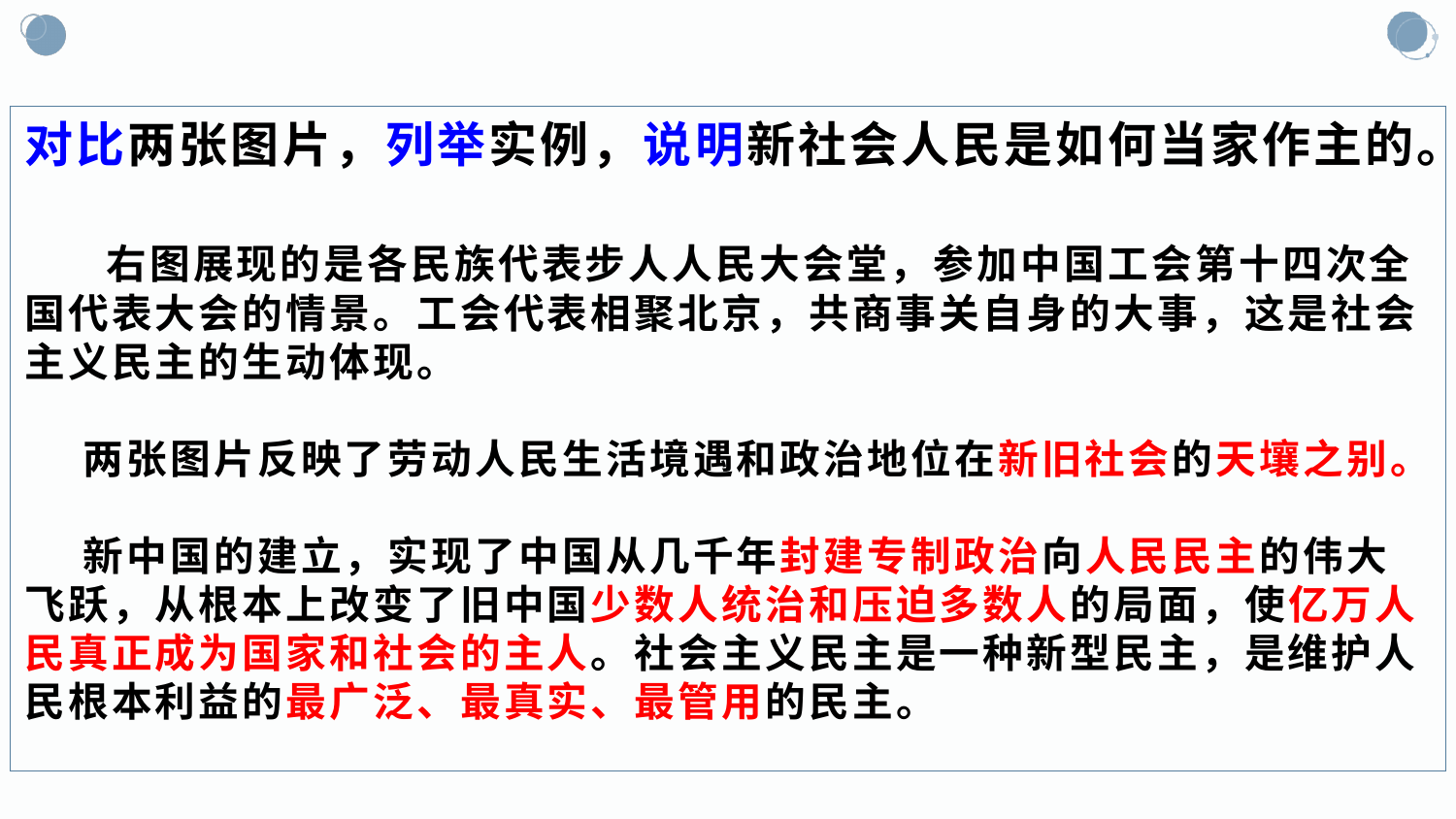

对比两张图片，列举实例，说明新社会人民是如何当家作主的。

     右图展现的是各民族代表步人人民大会堂，参加中国工会第十四次全国代表大会的情景。工会代表相聚北京，共商事关自身的大事，这是社会主义民主的生动体现。

    两张图片反映了劳动人民生活境遇和政治地位在新旧社会的天壤之别。

    新中国的建立，实现了中国从几千年封建专制政治向人民民主的伟大飞跃，从根本上改变了旧中国少数人统治和压迫多数人的局面，使亿万人民真正成为国家和社会的主人。社会主义民主是一种新型民主，是维护人民根本利益的最广泛、最真实、最管用的民主。